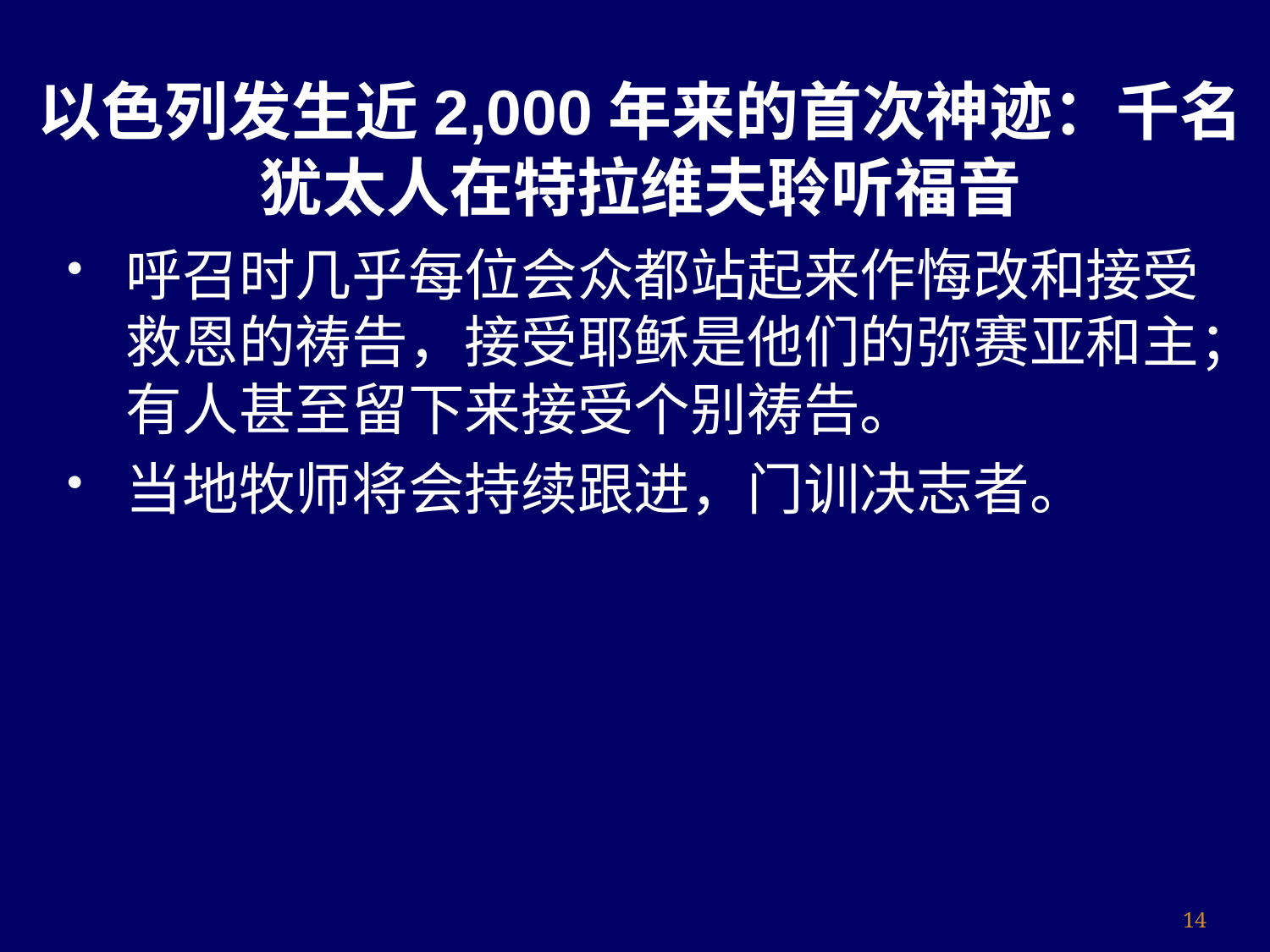

以色列发生近2,000年来的首次神迹：千名犹太人在特拉维夫聆听福音
呼召时几乎每位会众都站起来作悔改和接受救恩的祷告，接受耶稣是他们的弥赛亚和主；有人甚至留下来接受个别祷告。
当地牧师将会持续跟进，门训决志者。
14